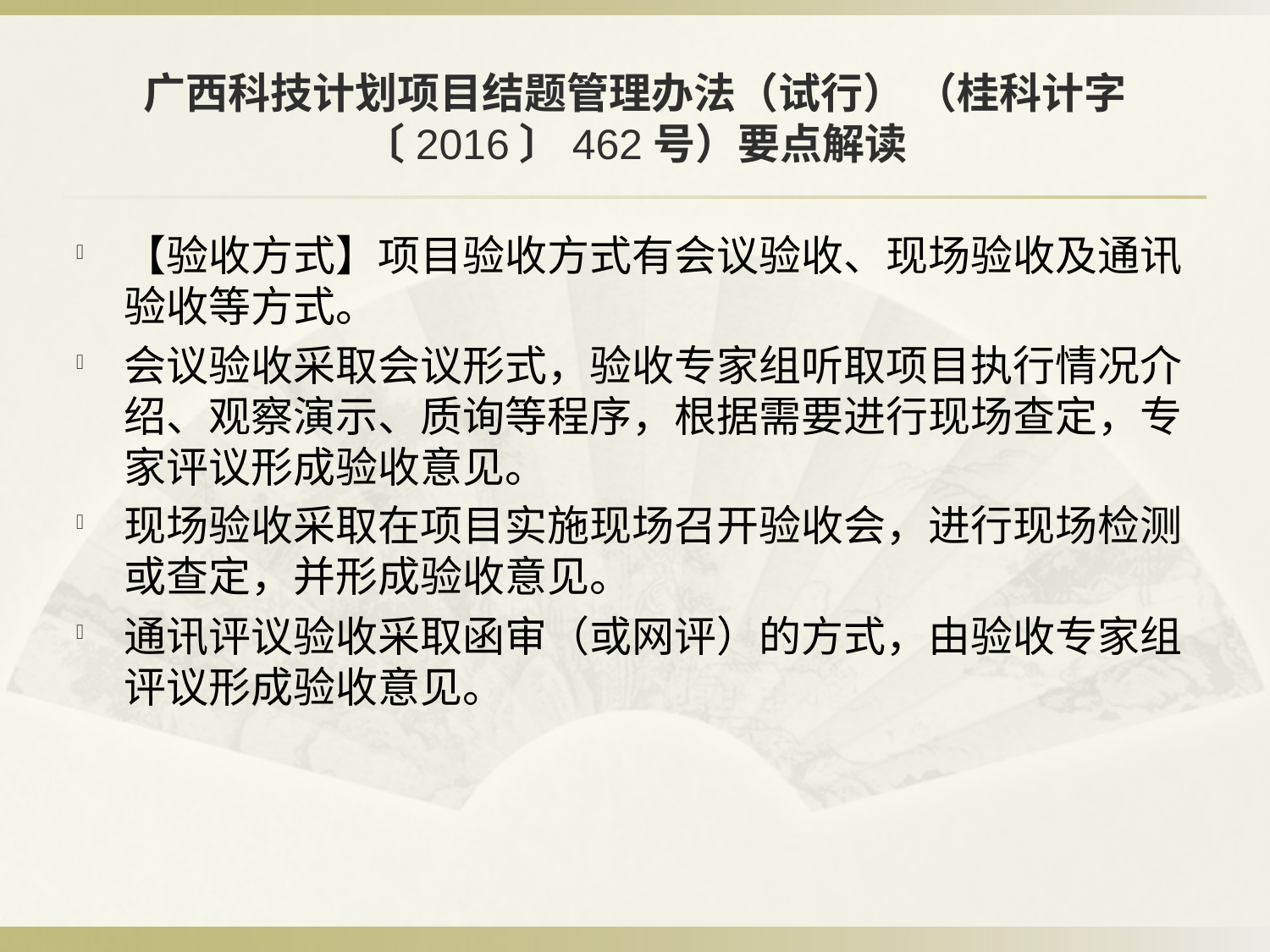

# 广西科技计划项目结题管理办法（试行） （桂科计字〔2016〕462号）要点解读
【验收方式】项目验收方式有会议验收、现场验收及通讯验收等方式。
会议验收采取会议形式，验收专家组听取项目执行情况介绍、观察演示、质询等程序，根据需要进行现场查定，专家评议形成验收意见。
现场验收采取在项目实施现场召开验收会，进行现场检测或查定，并形成验收意见。
通讯评议验收采取函审（或网评）的方式，由验收专家组评议形成验收意见。